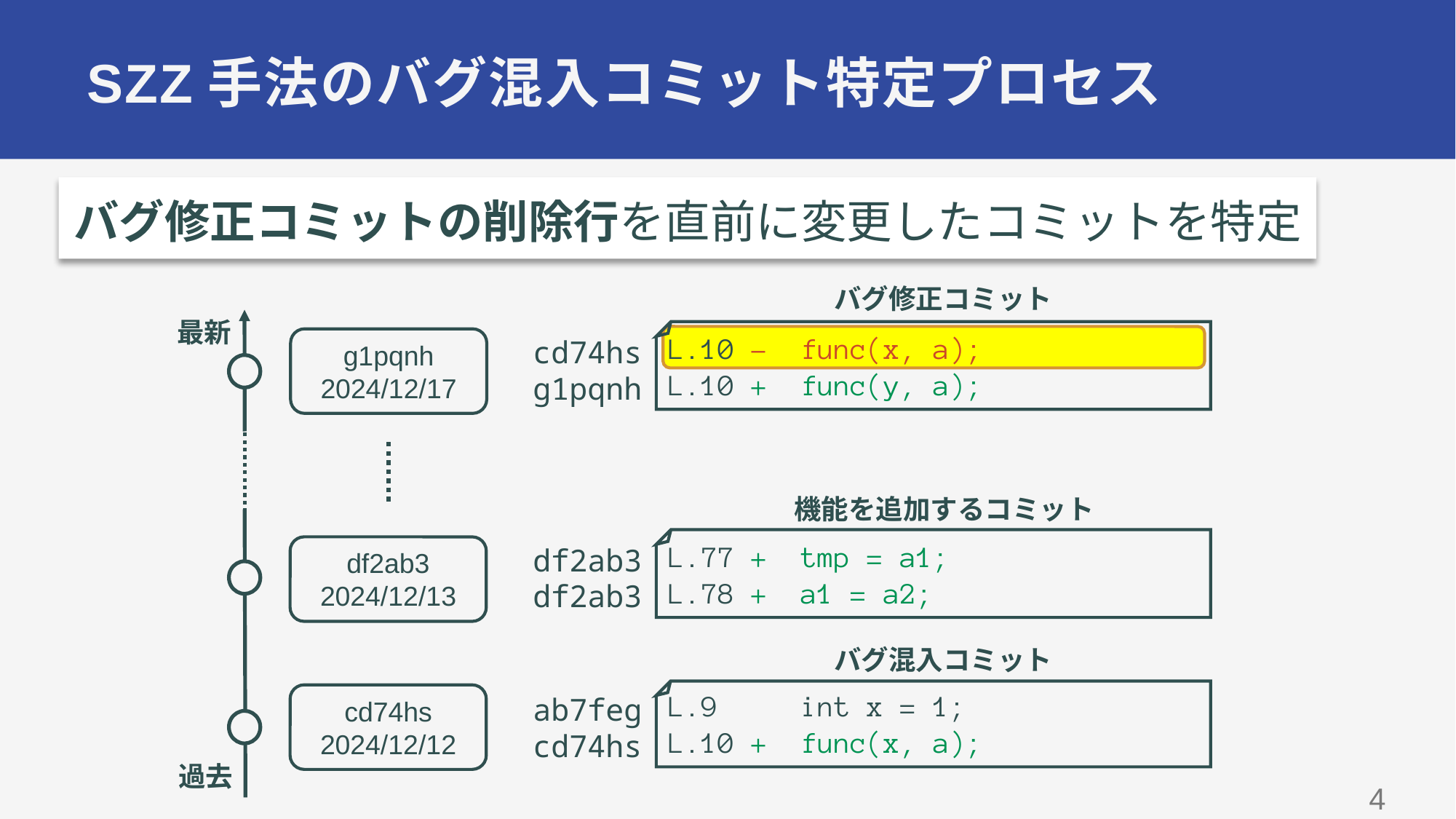

# SZZ手法のバグ混入コミット特定プロセス

バグ修正コミットの削除行を直前に変更したコミットを特定
バグ修正コミット
最新

L.10 -  func(x, a);
L.10 +  func(y, a);

cd74hs
g1pqnh
g1pqnh
2024/12/17

機能を追加するコミット

L.77 +  tmp = a1;
L.78 +  a1 = a2;
df2ab3
df2ab3
df2ab3
2024/12/13

バグ混入コミット

L.9     int x = 1;
L.10 +  func(x, a);
cd74hs
2024/12/12
ab7feg
cd74hs

過去
4